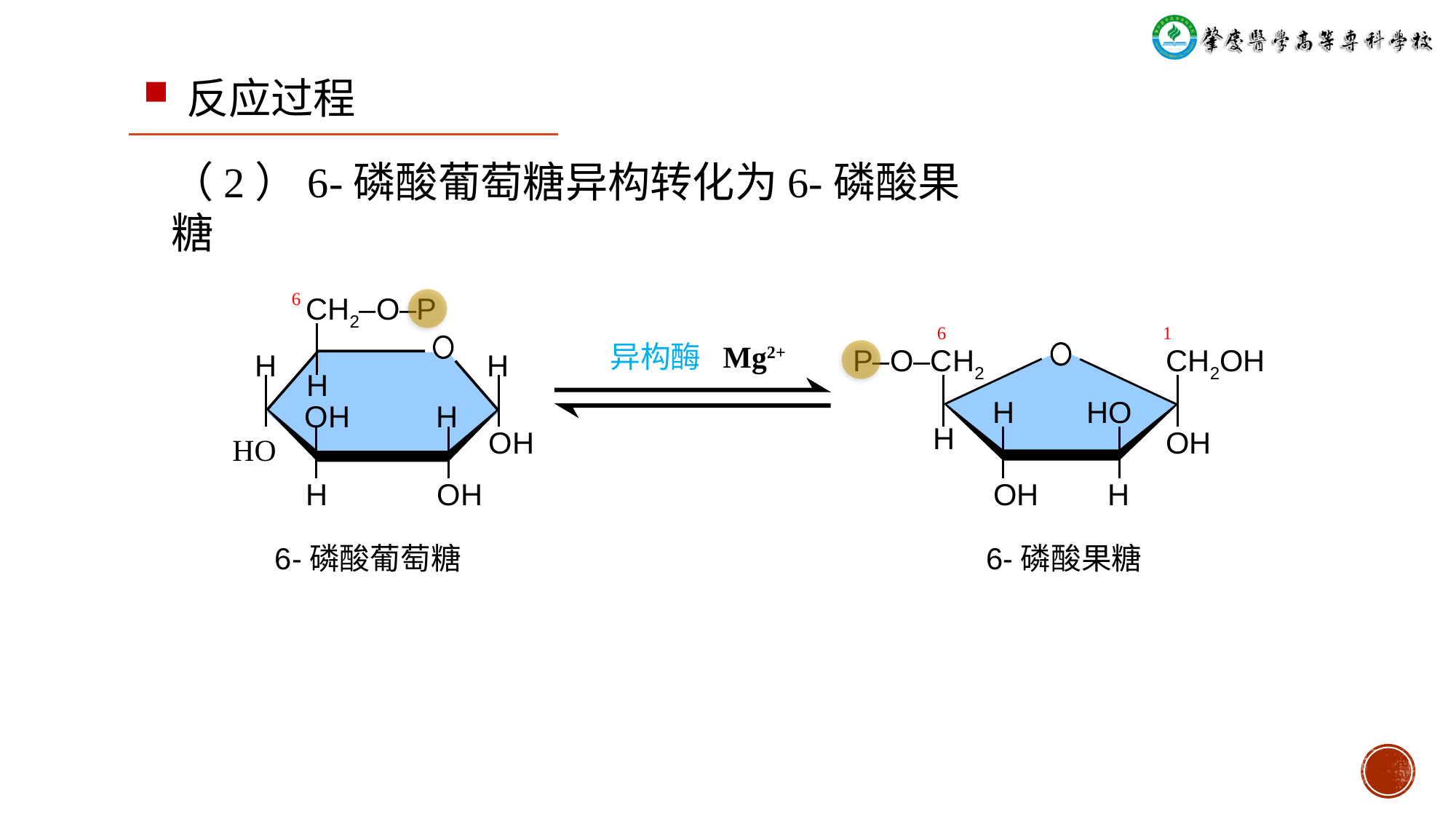

反应过程
# （2）6-磷酸葡萄糖异构转化为6-磷酸果糖
6
CH2‒O‒P

H
H

H

OH
H
OH
HO

H
OH
6-磷酸葡萄糖
1
6
异构酶
Mg2+
P‒O‒CH2
CH2OH

H
HO
H
OH
OH
H
6-磷酸果糖